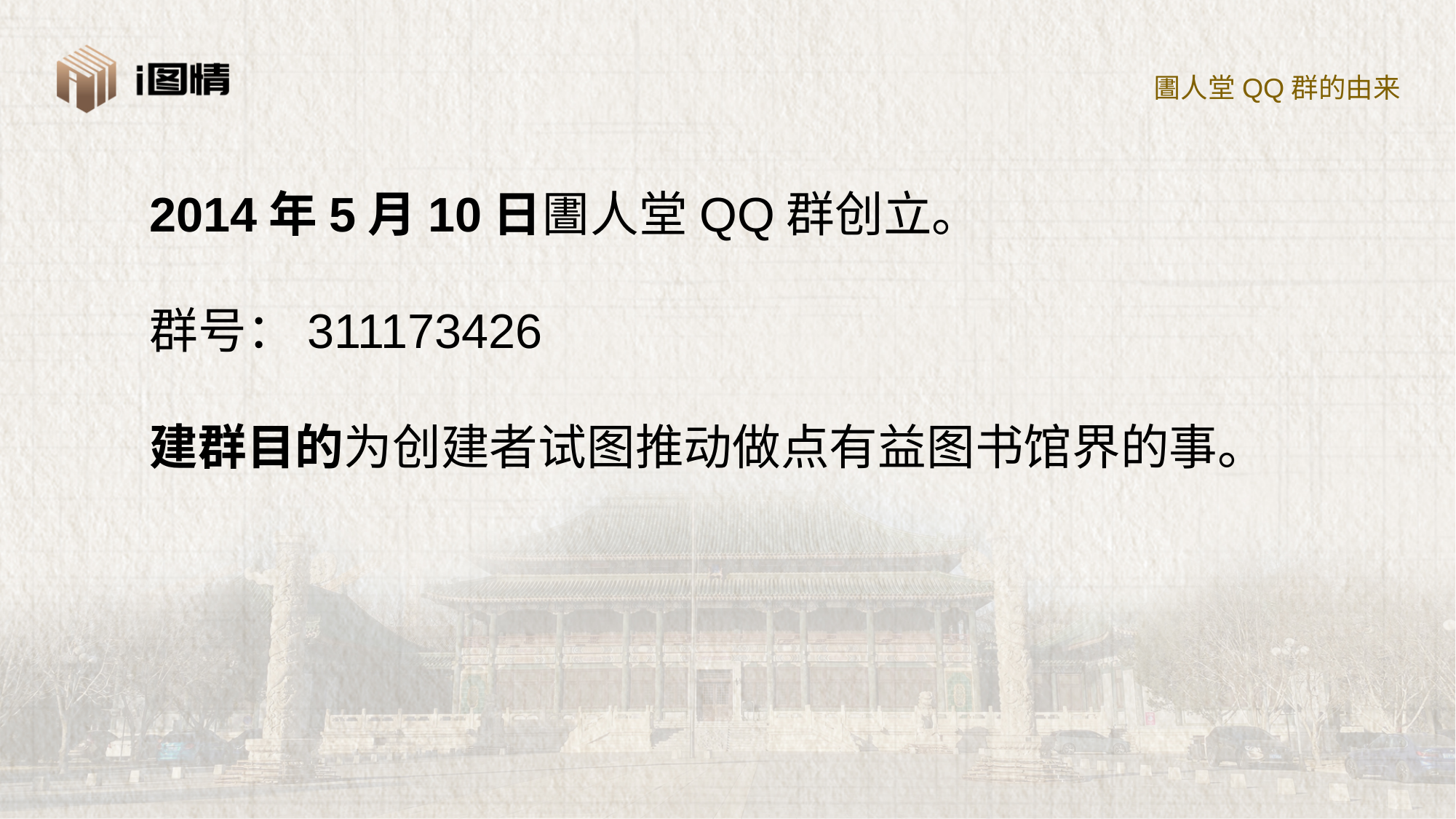

圕人堂QQ群的由来

2014年5月10日圕人堂QQ群创立。

群号：311173426

建群目的为创建者试图推动做点有益图书馆界的事。

7